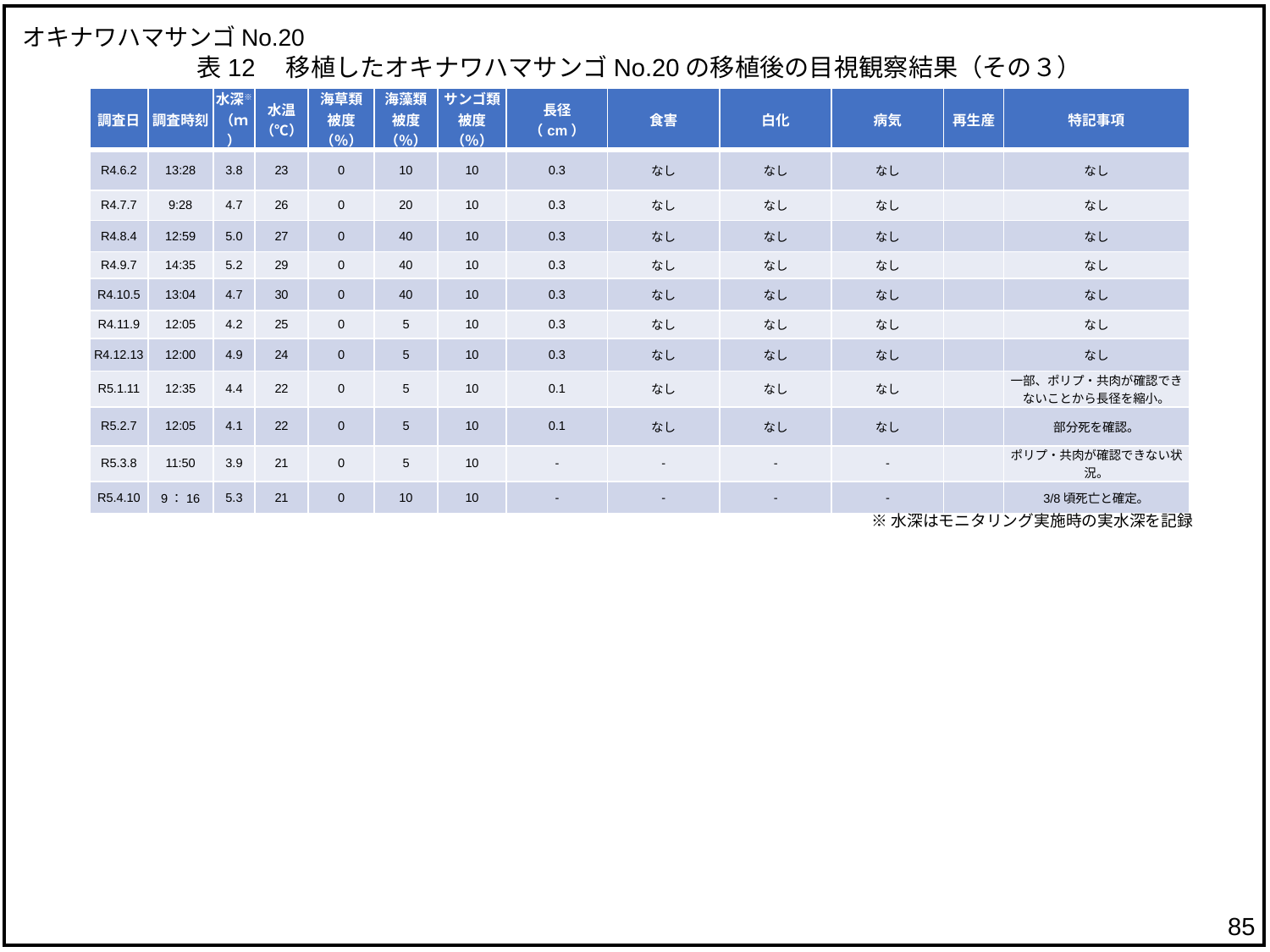

オキナワハマサンゴNo.20
表12　移植したオキナワハマサンゴNo.20の移植後の目視観察結果（その３）
| 調査日 | 調査時刻 | 水深※ （ｍ） | 水温 （℃） | 海草類 被度（％） | 海藻類 被度（％） | サンゴ類 被度（％） | 長径 （cm） | 食害 | 白化 | 病気 | 再生産 | 特記事項 |
| --- | --- | --- | --- | --- | --- | --- | --- | --- | --- | --- | --- | --- |
| R4.6.2 | 13:28 | 3.8 | 23 | 0 | 10 | 10 | 0.3 | なし | なし | なし |  | なし |
| R4.7.7 | 9:28 | 4.7 | 26 | 0 | 20 | 10 | 0.3 | なし | なし | なし |  | なし |
| R4.8.4 | 12:59 | 5.0 | 27 | 0 | 40 | 10 | 0.3 | なし | なし | なし |  | なし |
| R4.9.7 | 14:35 | 5.2 | 29 | 0 | 40 | 10 | 0.3 | なし | なし | なし |  | なし |
| R4.10.5 | 13:04 | 4.7 | 30 | 0 | 40 | 10 | 0.3 | なし | なし | なし |  | なし |
| R4.11.9 | 12:05 | 4.2 | 25 | 0 | 5 | 10 | 0.3 | なし | なし | なし |  | なし |
| R4.12.13 | 12:00 | 4.9 | 24 | 0 | 5 | 10 | 0.3 | なし | なし | なし |  | なし |
| R5.1.11 | 12:35 | 4.4 | 22 | 0 | 5 | 10 | 0.1 | なし | なし | なし |  | 一部、ポリプ・共肉が確認できないことから長径を縮小。 |
| R5.2.7 | 12:05 | 4.1 | 22 | 0 | 5 | 10 | 0.1 | なし | なし | なし |  | 部分死を確認。 |
| R5.3.8 | 11:50 | 3.9 | 21 | 0 | 5 | 10 | - | - | - | - |  | ポリプ・共肉が確認できない状況。 |
| R5.4.10 | 9：16 | 5.3 | 21 | 0 | 10 | 10 | - | - | - | - |  | 3/8頃死亡と確定。 |
※水深はモニタリング実施時の実水深を記録
85